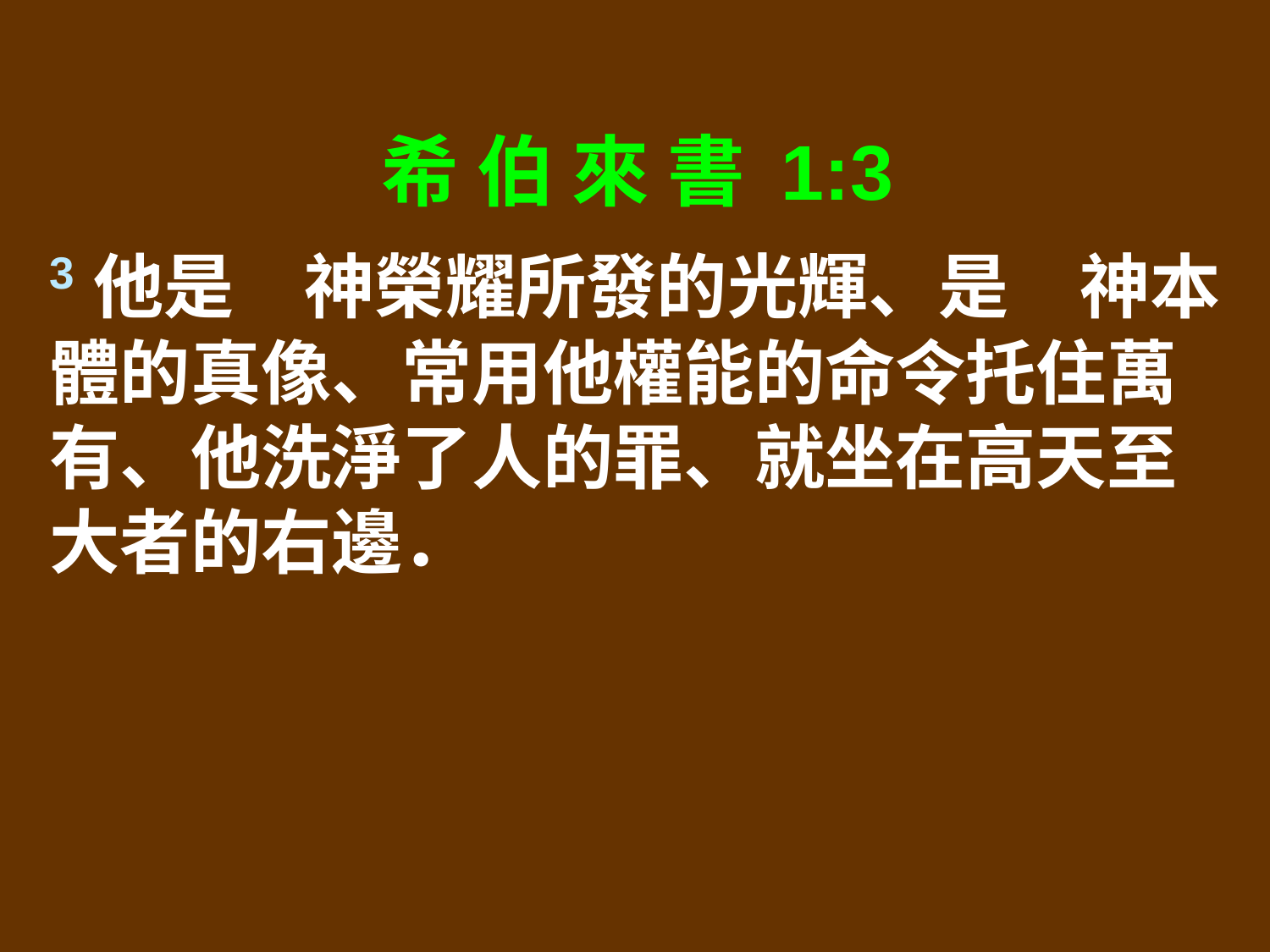

希 伯 來 書 1:3
3他是　神榮耀所發的光輝、是　神本體的真像、常用他權能的命令托住萬有、他洗淨了人的罪、就坐在高天至大者的右邊．